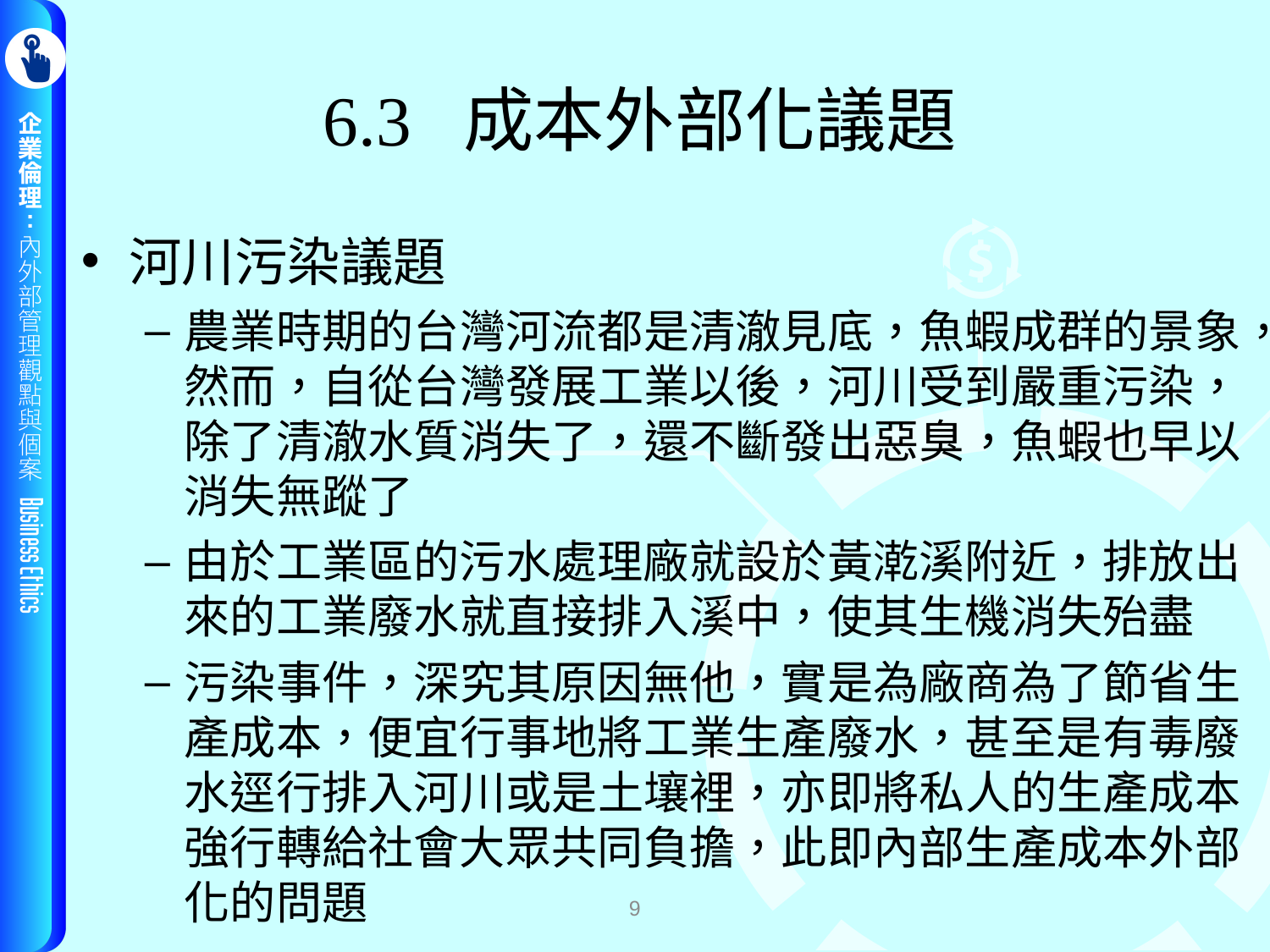

# 6.3  成本外部化議題
河川污染議題
農業時期的台灣河流都是清澈見底，魚蝦成群的景象，然而，自從台灣發展工業以後，河川受到嚴重污染，除了清澈水質消失了，還不斷發出惡臭，魚蝦也早以消失無蹤了
由於工業區的污水處理廠就設於黃漧溪附近，排放出來的工業廢水就直接排入溪中，使其生機消失殆盡
污染事件，深究其原因無他，實是為廠商為了節省生產成本，便宜行事地將工業生產廢水，甚至是有毒廢水逕行排入河川或是土壤裡，亦即將私人的生產成本強行轉給社會大眾共同負擔，此即內部生產成本外部化的問題
9